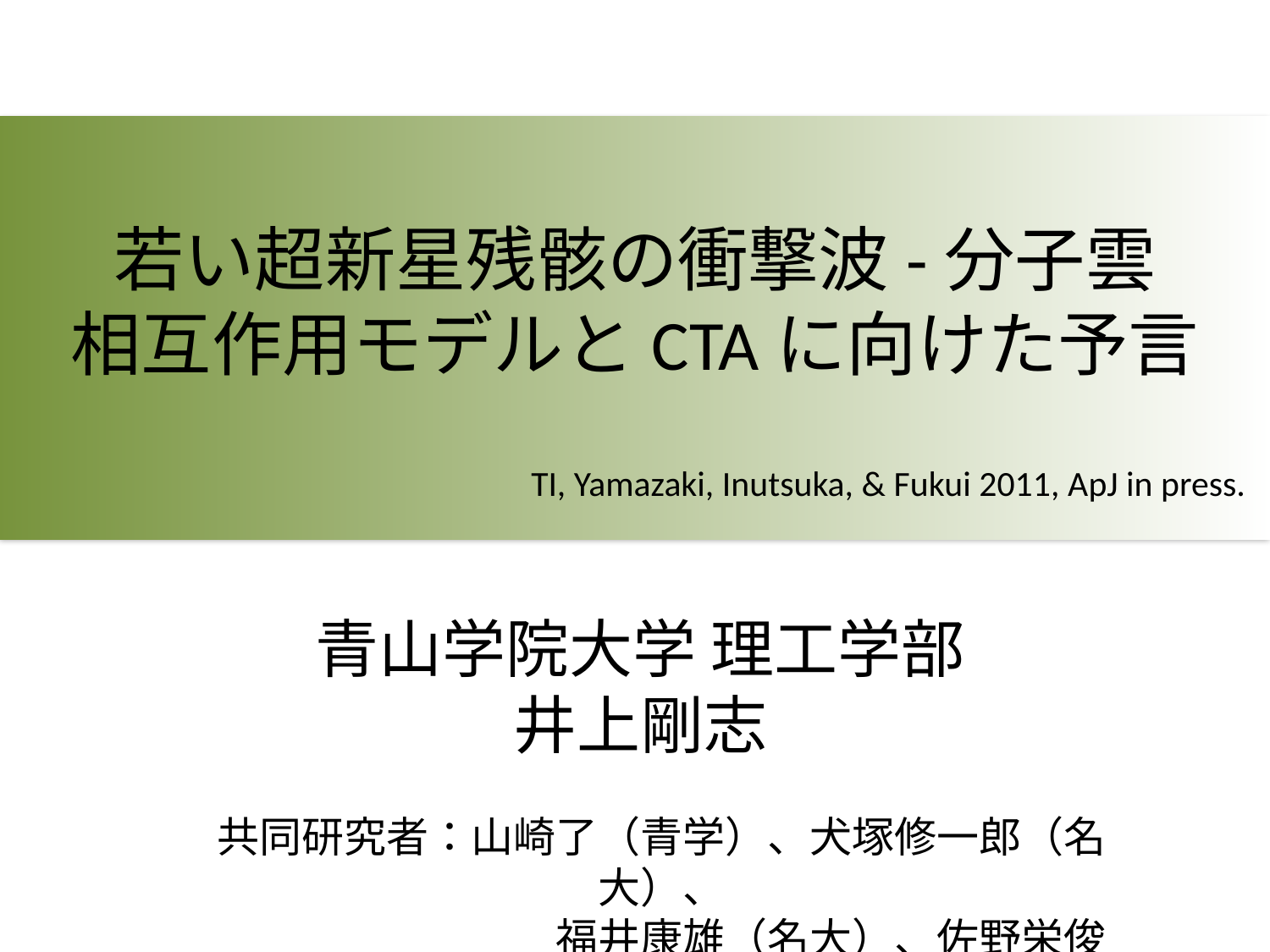

# 若い超新星残骸の衝撃波-分子雲 相互作用モデルとCTAに向けた予言
TI, Yamazaki, Inutsuka, & Fukui 2011, ApJ in press.
青山学院大学 理工学部
井上剛志
共同研究者：山崎了（青学）、犬塚修一郎（名大）、
　　　　　　　　福井康雄（名大）、佐野栄俊（名大）